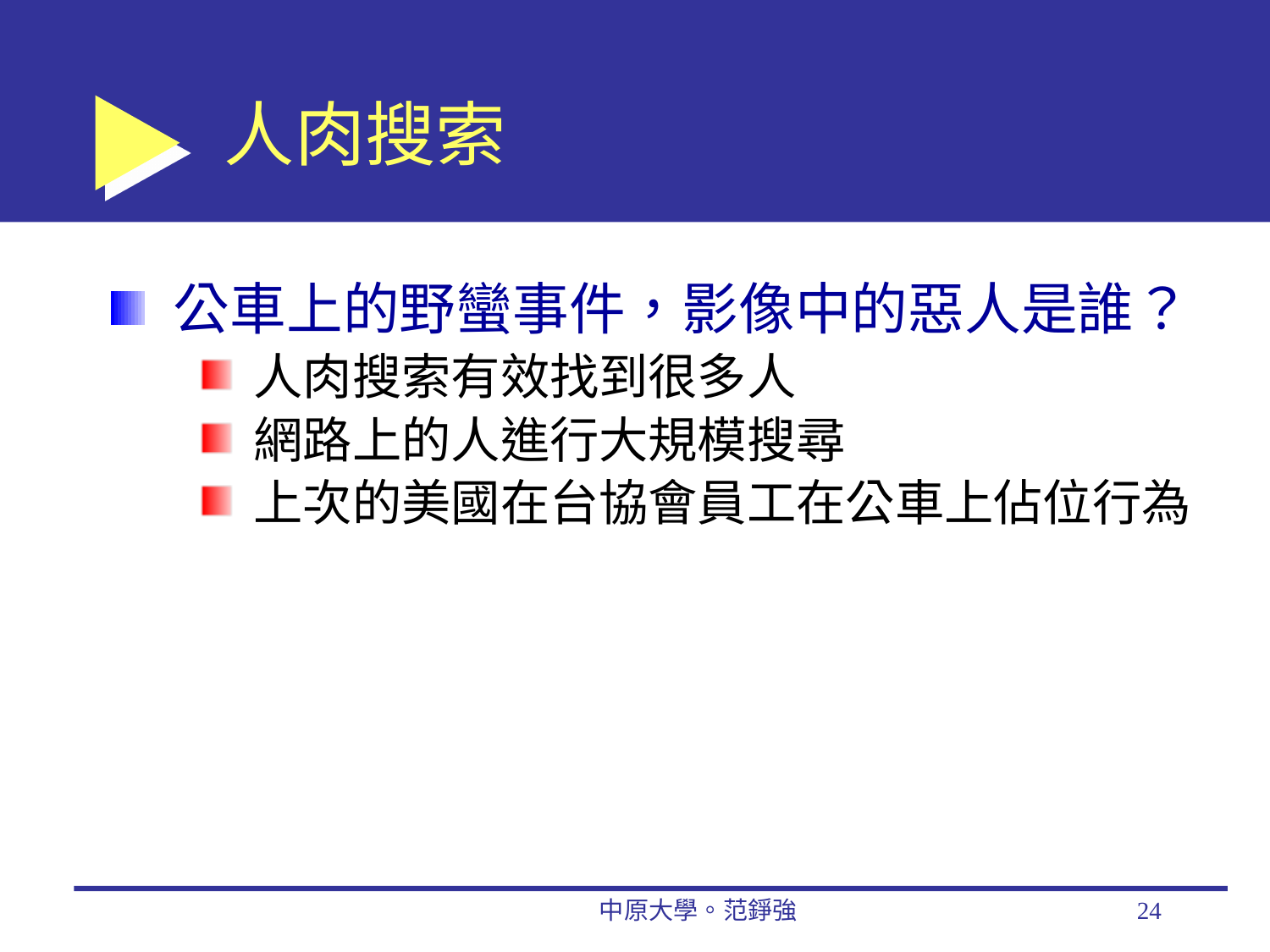

# 人肉搜索
公車上的野蠻事件，影像中的惡人是誰？
人肉搜索有效找到很多人
網路上的人進行大規模搜尋
上次的美國在台協會員工在公車上佔位行為
中原大學。范錚強
24